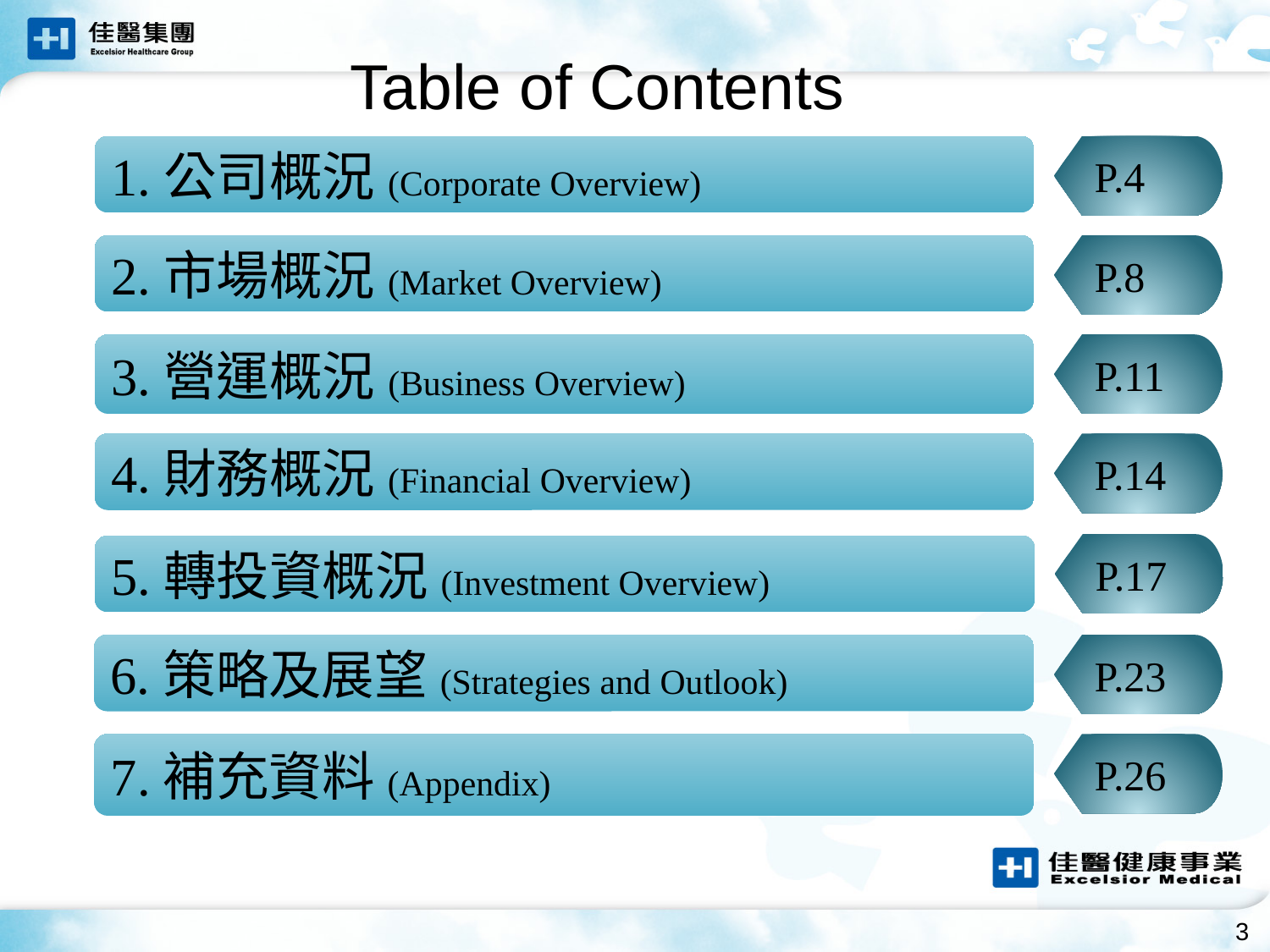

Table of Contents
P.4
1.公司概況(Corporate Overview)
P.8
2.市場概況(Market Overview)
P.11
3.營運概況(Business Overview)
P.14
4.財務概況(Financial Overview)
P.17
5.轉投資概況(Investment Overview)
P.23
6.策略及展望(Strategies and Outlook)
P.26
7.補充資料(Appendix)
3